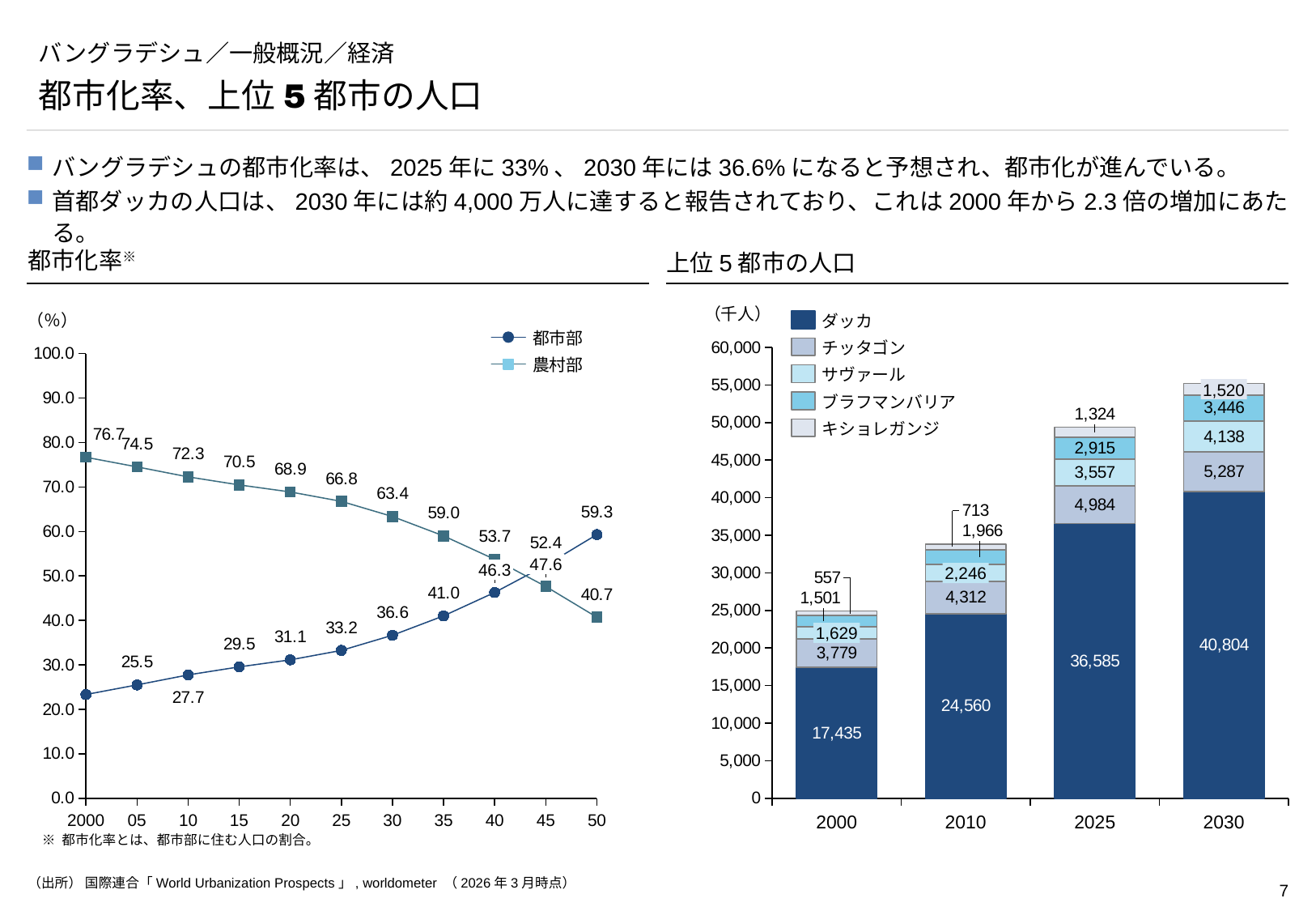

# バングラデシュ／一般概況／経済
都市化率、上位5都市の人口
バングラデシュの都市化率は、2025年に33%、2030年には36.6%になると予想され、都市化が進んでいる。
首都ダッカの人口は、2030年には約4,000万人に達すると報告されており、これは2000年から2.3倍の増加にあたる。
都市化率※
上位5都市の人口
（千人）
（％）
ダッカ

### Chart

| Category |  |  |  |  |  |
|---|---|---|---|---|---|

### Chart

| Category |  |  |
|---|---|---|
都市部

チッタゴン

農村部

サヴァール

1,520
ブラフマンバリア

キショレガンジ

47.6
46.3
2,246
1,629
2000
05
10
15
20
25
30
35
40
45
50
2000
2010
2025
2030
※ 都市化率とは、都市部に住む人口の割合。

（出所） 国際連合「World Urbanization Prospects」, worldometer （2026年3月時点）